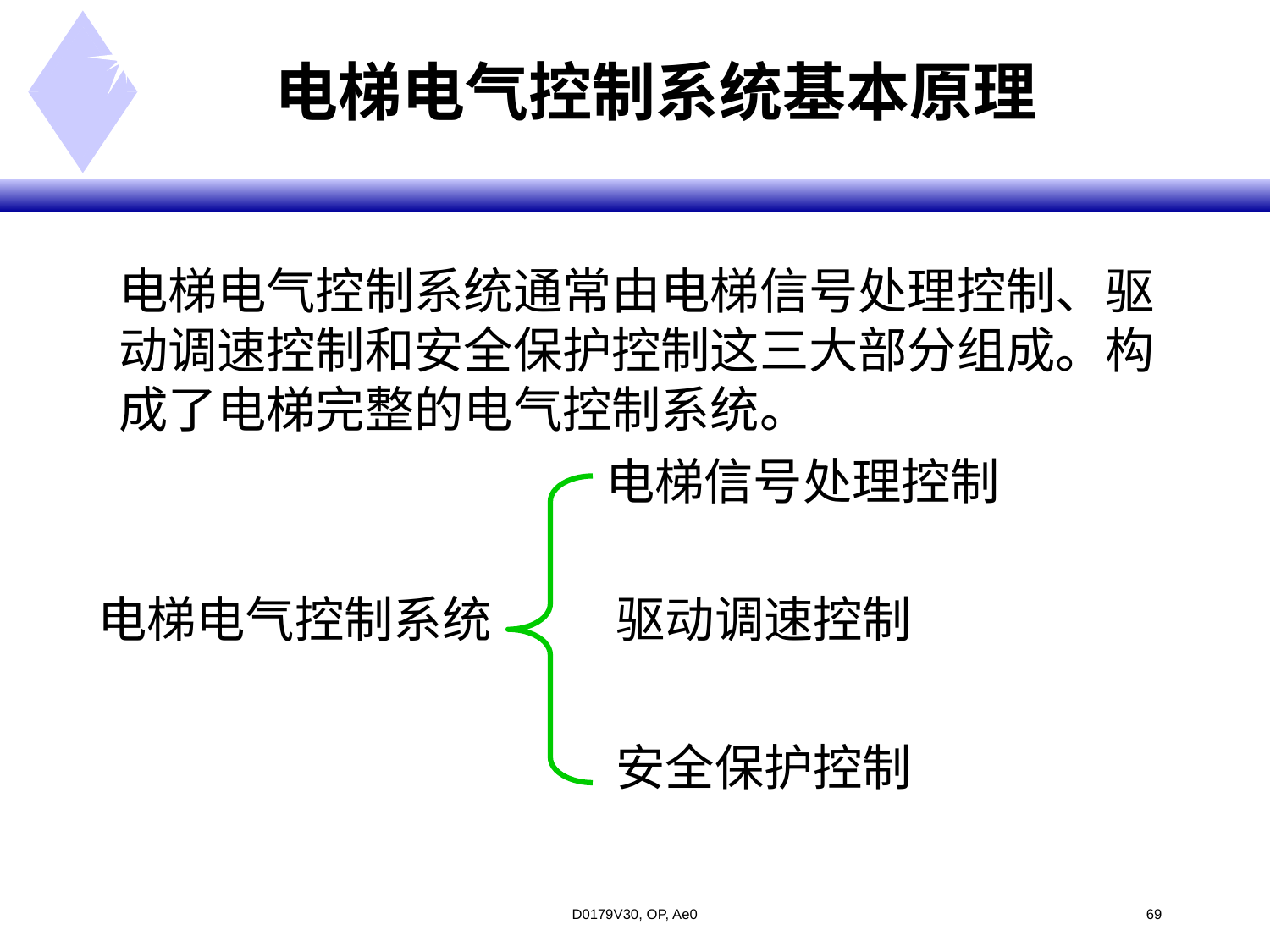

# 电梯电气控制系统基本原理
电梯电气控制系统通常由电梯信号处理控制、驱动调速控制和安全保护控制这三大部分组成。构成了电梯完整的电气控制系统。
电梯信号处理控制

电梯电气控制系统
驱动调速控制
安全保护控制
D0179V30, OP, Ae0
69